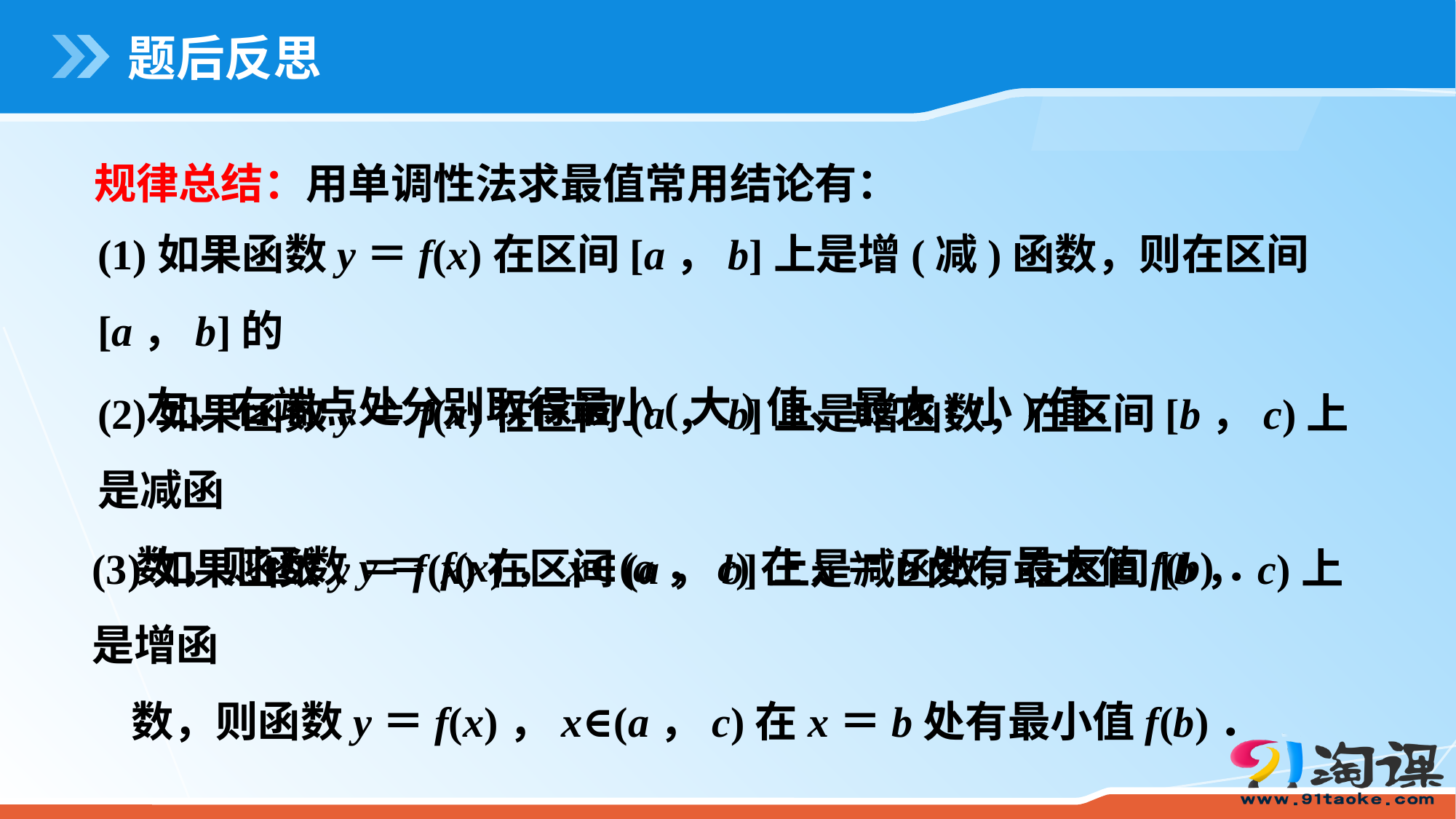

# 题后反思
规律总结：用单调性法求最值常用结论有：
(1)如果函数y＝f(x)在区间[a，b]上是增(减)函数，则在区间[a，b]的
    左、右端点处分别取得最小(大)值、最大(小)值．

(2)如果函数y＝f(x)在区间(a，b]上是增函数，在区间[b，c)上是减函
   数，则函数y＝f(x)，x∈(a，c)在x＝b处有最大值f(b)．
(3)如果函数y＝f(x)在区间(a，b]上是减函数，在区间[b，c)上是增函
   数，则函数y＝f(x)，x∈(a，c)在x＝b处有最小值f(b)．